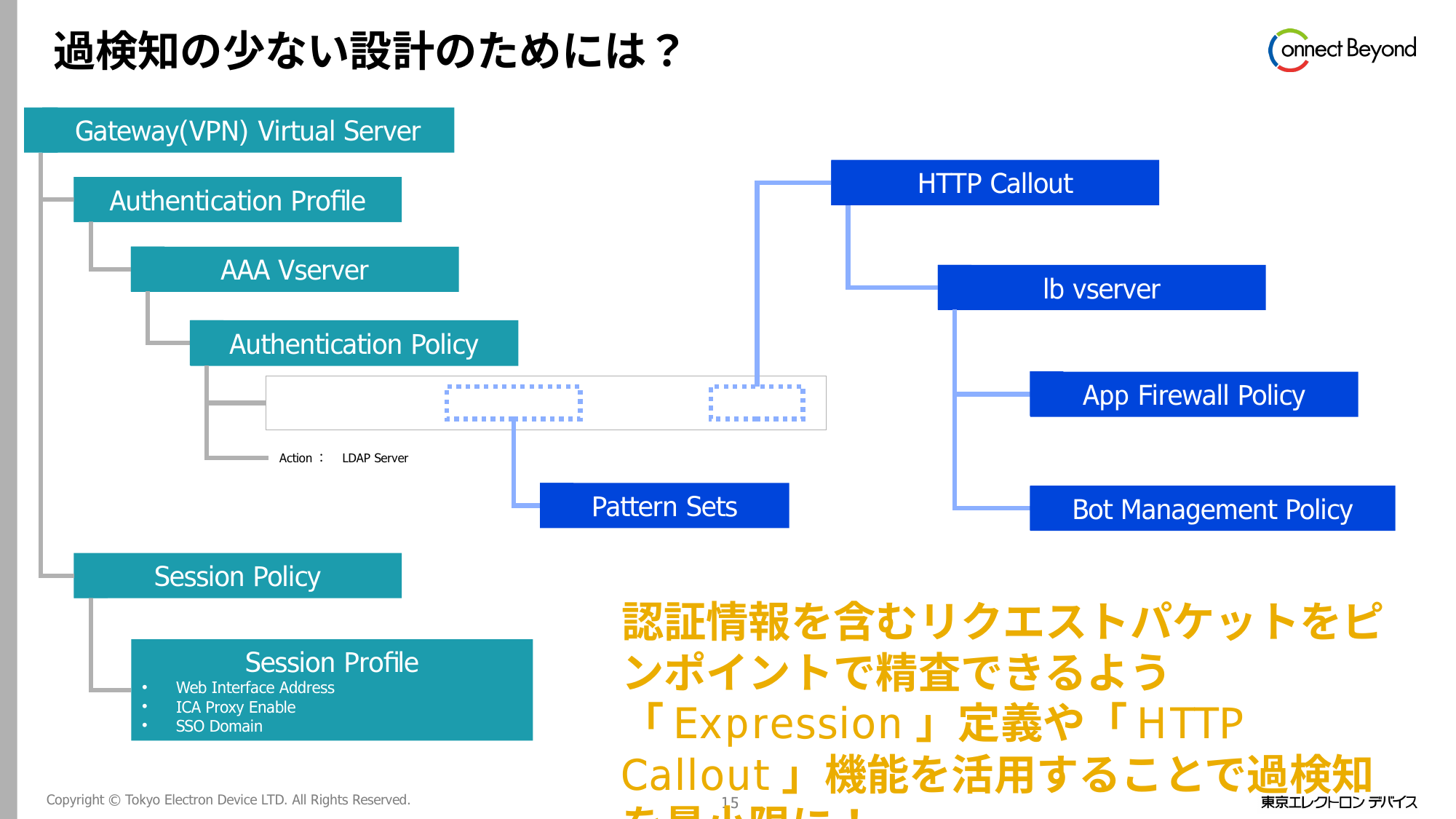

# 過検知の少ない設計のためには？

Gateway(VPN) Virtual Server
HTTP Callout

Authentication Profile

AAA Vserver

lb vserver
Authentication Policy

App Firewall Policy
Expression
HTTP.REQ.URL.CONTAINS_ANY(“XXXXXXXXXXXXXX") && SYS.HTTP_CALLOUT(XXXXXXXXX) && HTTP.REQ.IS_VALID

Action：　LDAP Server
Pattern Sets

Bot Management Policy

Session Policy

認証情報を含むリクエストパケットをピンポイントで精査できるよう「Expression」定義や「HTTP Callout」機能を活用することで過検知を最小限に！
Session Profile
Web Interface Address
ICA Proxy Enable
SSO Domain